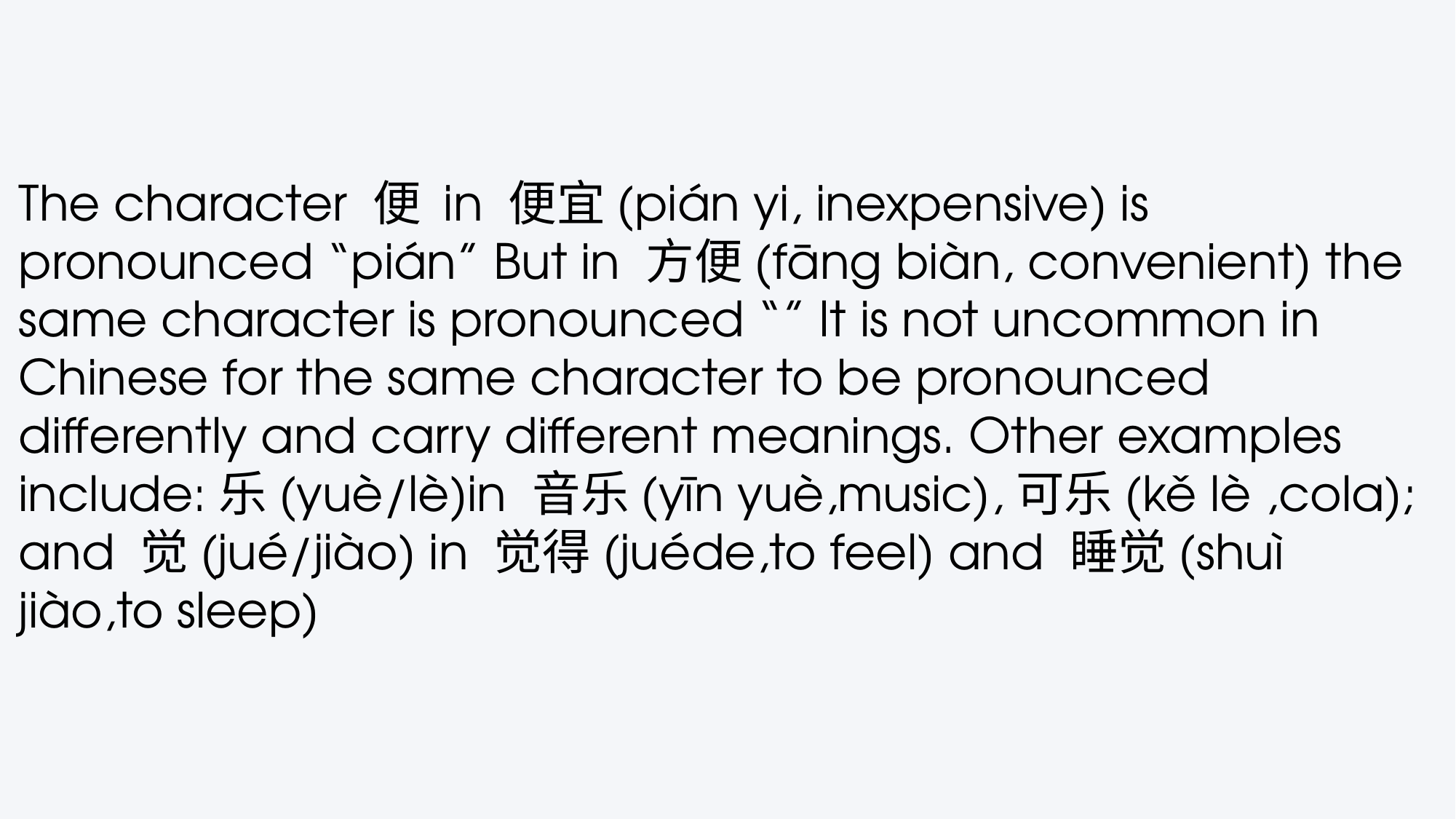

The character 便 in 便宜(pián yi, inexpensive) is pronounced “pián” But in 方便(fāng biàn, convenient) the same character is pronounced “” It is not uncommon in Chinese for the same character to be pronounced differently and carry different meanings. Other examples include:乐(yuè/lè)in 音乐(yīn yuè,music),可乐(kě lè ,cola); and 觉(jué/jiào) in 觉得(juéde,to feel) and 睡觉(shuì jiào,to sleep)